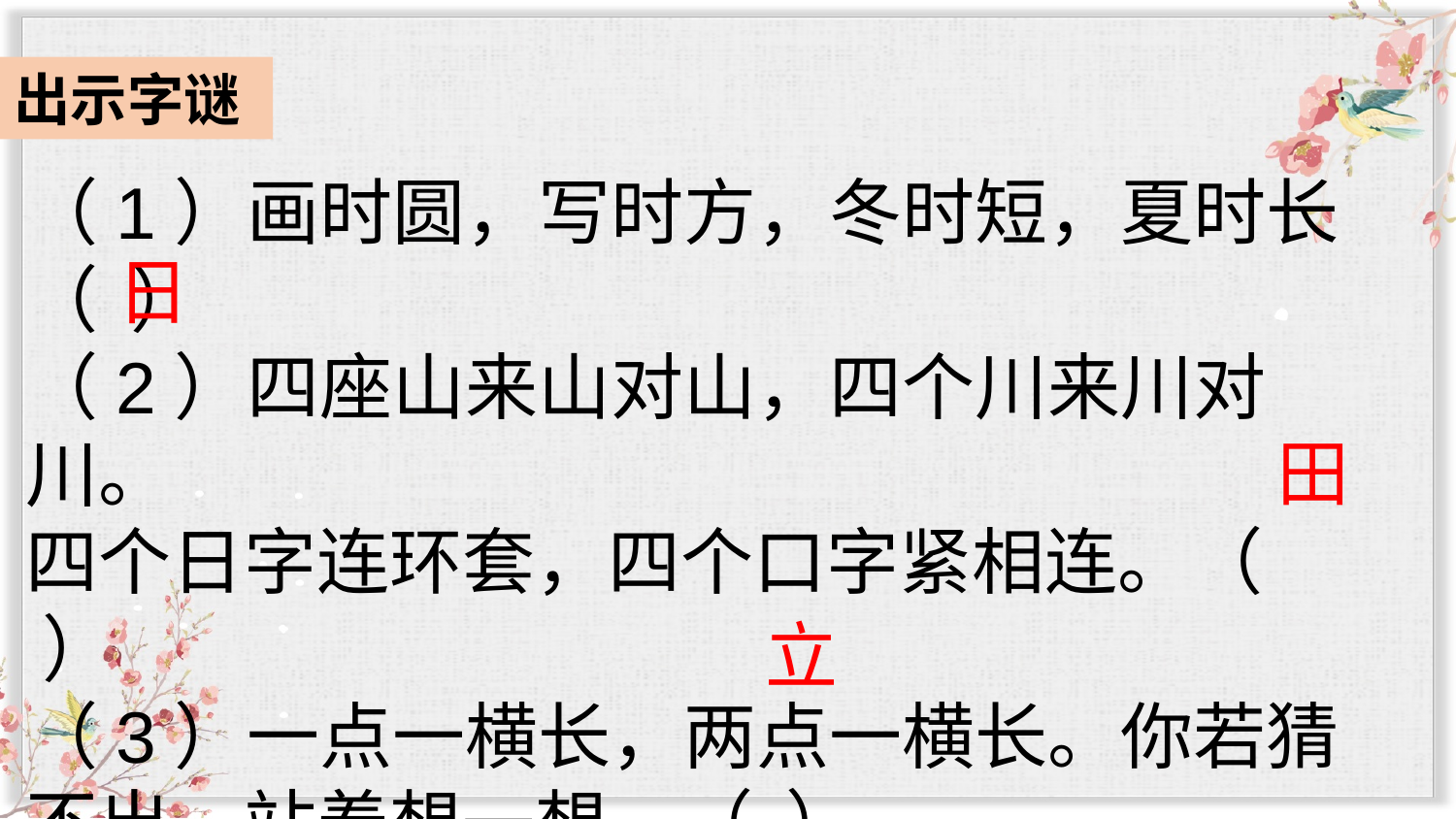

出示字谜
（1）画时圆，写时方，冬时短，夏时长（  ）
（2）四座山来山对山，四个川来川对川。
四个日字连环套，四个口字紧相连。（  ）
（3）一点一横长，两点一横长。你若猜不出，站着想一想。（  ）
日
田
立